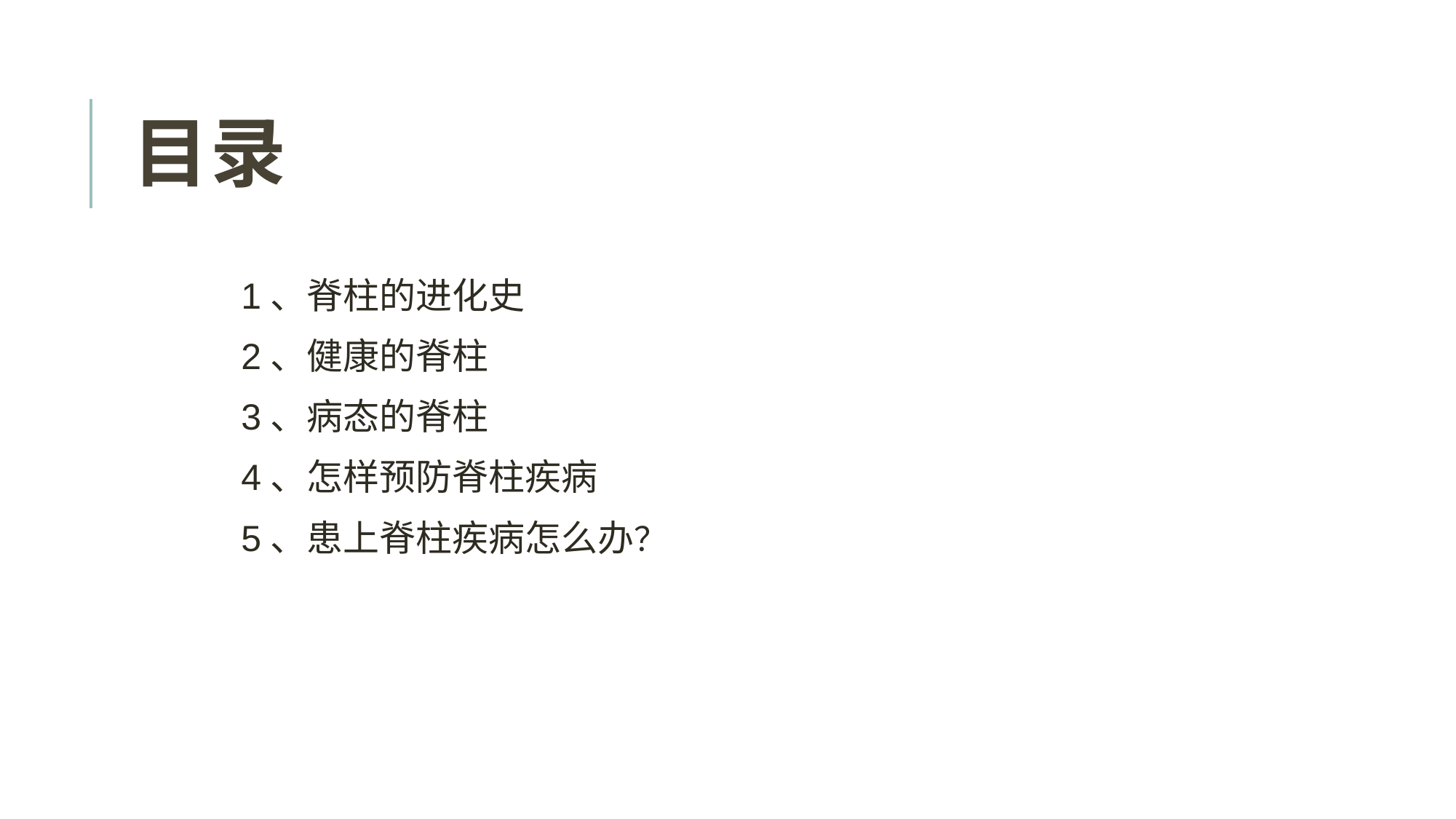

# 目录
1、脊柱的进化史
2、健康的脊柱
3、病态的脊柱
4、怎样预防脊柱疾病
5、患上脊柱疾病怎么办？